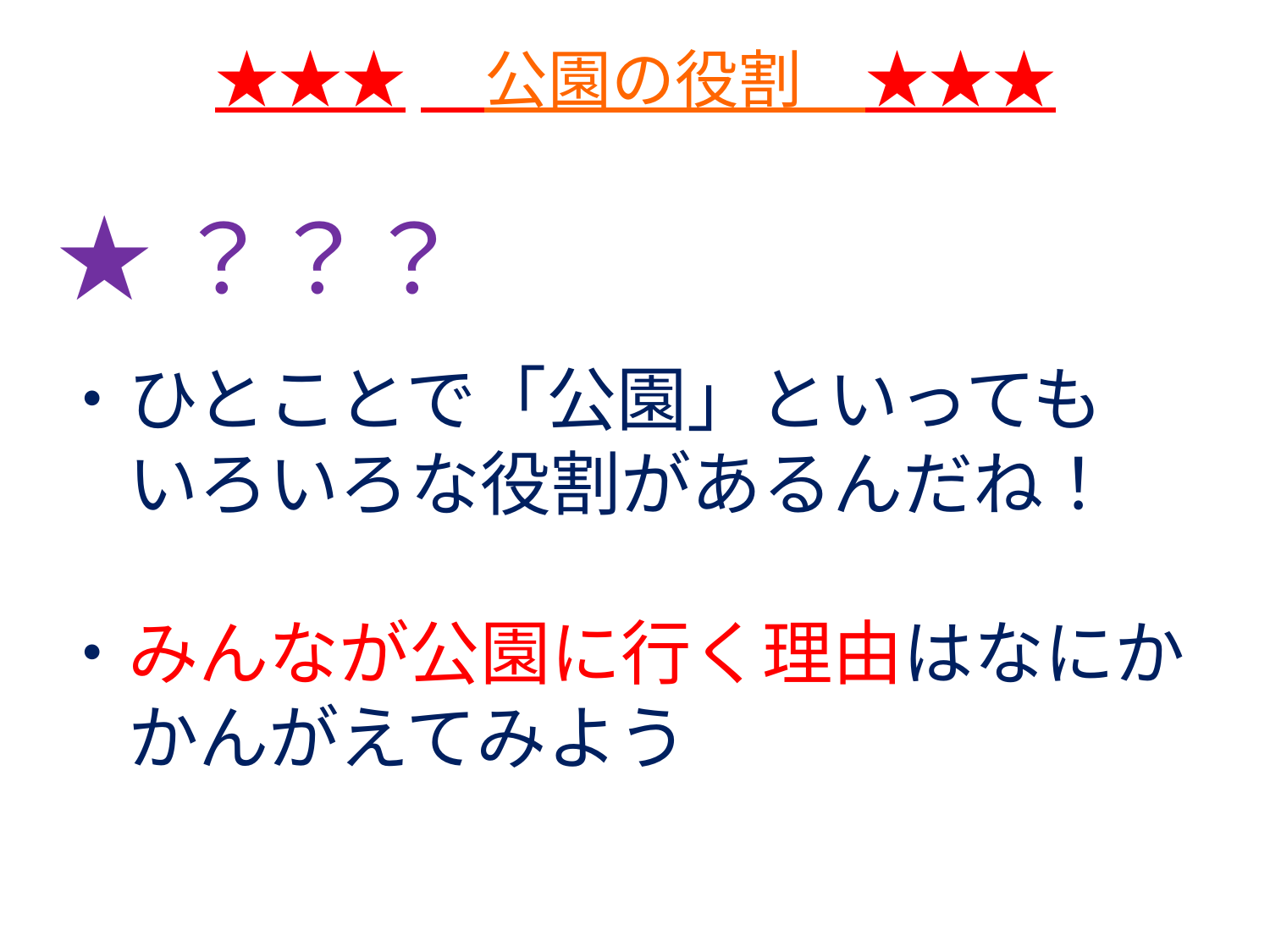

★★★　公園の役割　★★★
★？？？
・ひとことで「公園」といっても
　いろいろな役割があるんだね！

・みんなが公園に行く理由はなにか
　かんがえてみよう